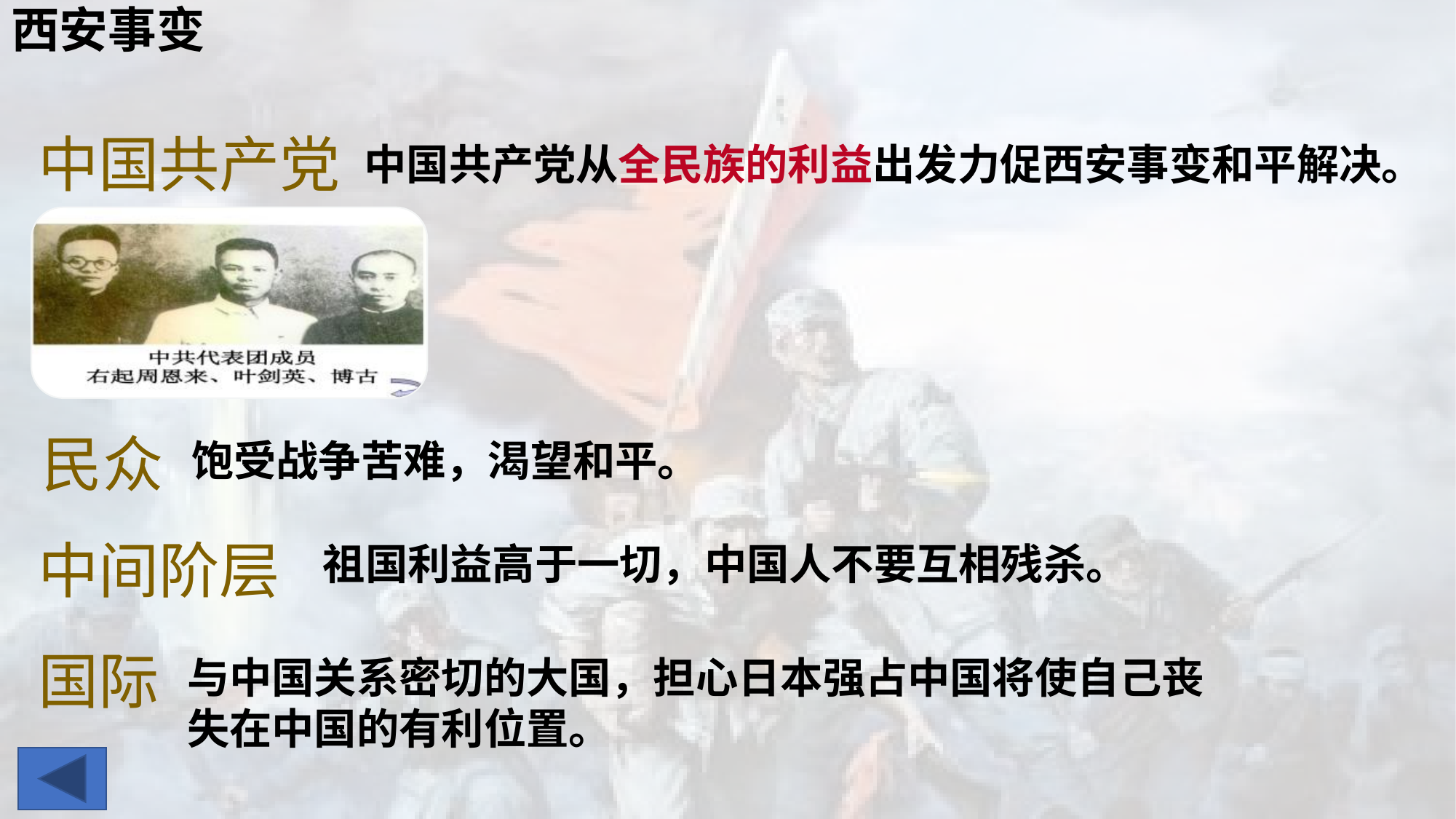

西安事变
中国共产党
 中国共产党从全民族的利益出发力促西安事变和平解决。

民众
饱受战争苦难，渴望和平。
中间阶层
祖国利益高于一切，中国人不要互相残杀。
国际
与中国关系密切的大国，担心日本强占中国将使自己丧失在中国的有利位置。